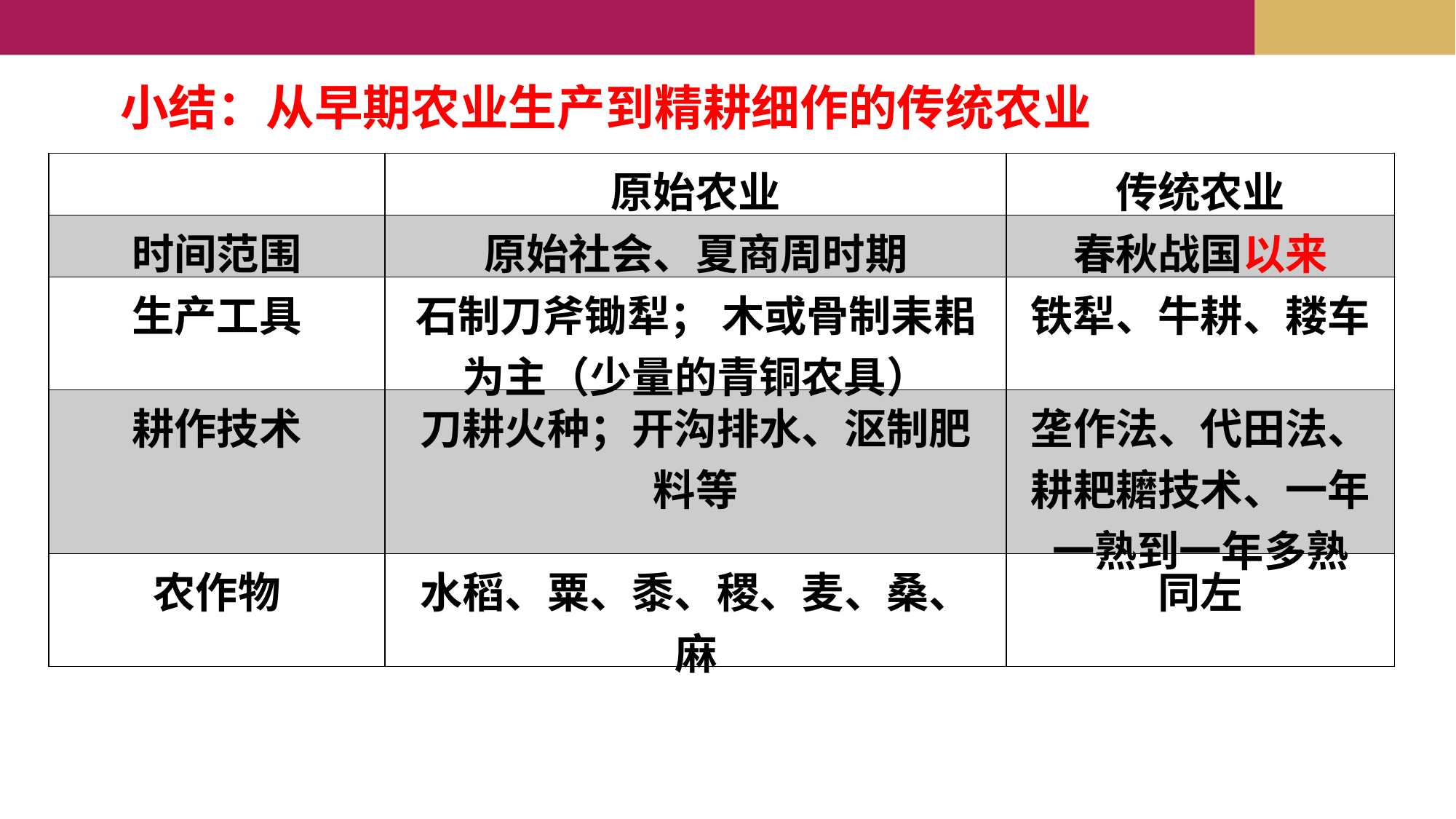

小结：从早期农业生产到精耕细作的传统农业
|  | 原始农业 | 传统农业 |
| --- | --- | --- |
| 时间范围 | 原始社会、夏商周时期 | 春秋战国以来 |
| 生产工具 | 石制刀斧锄犁； 木或骨制耒耜为主（少量的青铜农具） | 铁犁、牛耕、耧车 |
| 耕作技术 | 刀耕火种；开沟排水、沤制肥料等 | 垄作法、代田法、耕耙耱技术、一年一熟到一年多熟 |
| 农作物 | 水稻、粟、黍、稷、麦、桑、麻 | 同左 |